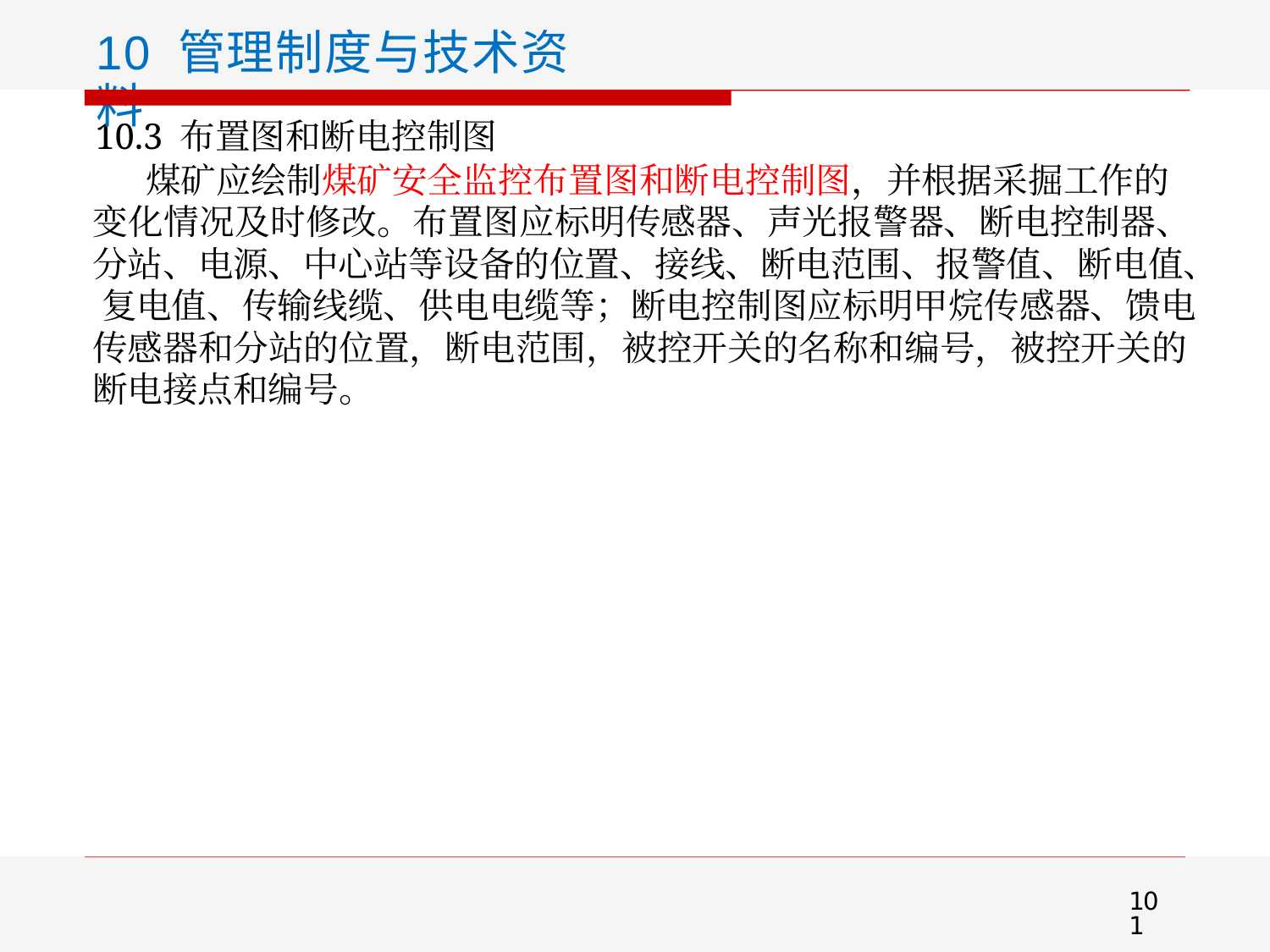

10 管理制度与技术资料

10.3 布置图和断电控制图
煤矿应绘制煤矿安全监控布置图和断电控制图，并根据采掘工作的  变化情况及时修改。布置图应标明传感器、声光报警器、断电控制器、  分站、电源、中心站等设备的位置、接线、断电范围、报警值、断电值、 复电值、传输线缆、供电电缆等；断电控制图应标明甲烷传感器、馈电 传感器和分站的位置，断电范围，被控开关的名称和编号，被控开关的 断电接点和编号。

101